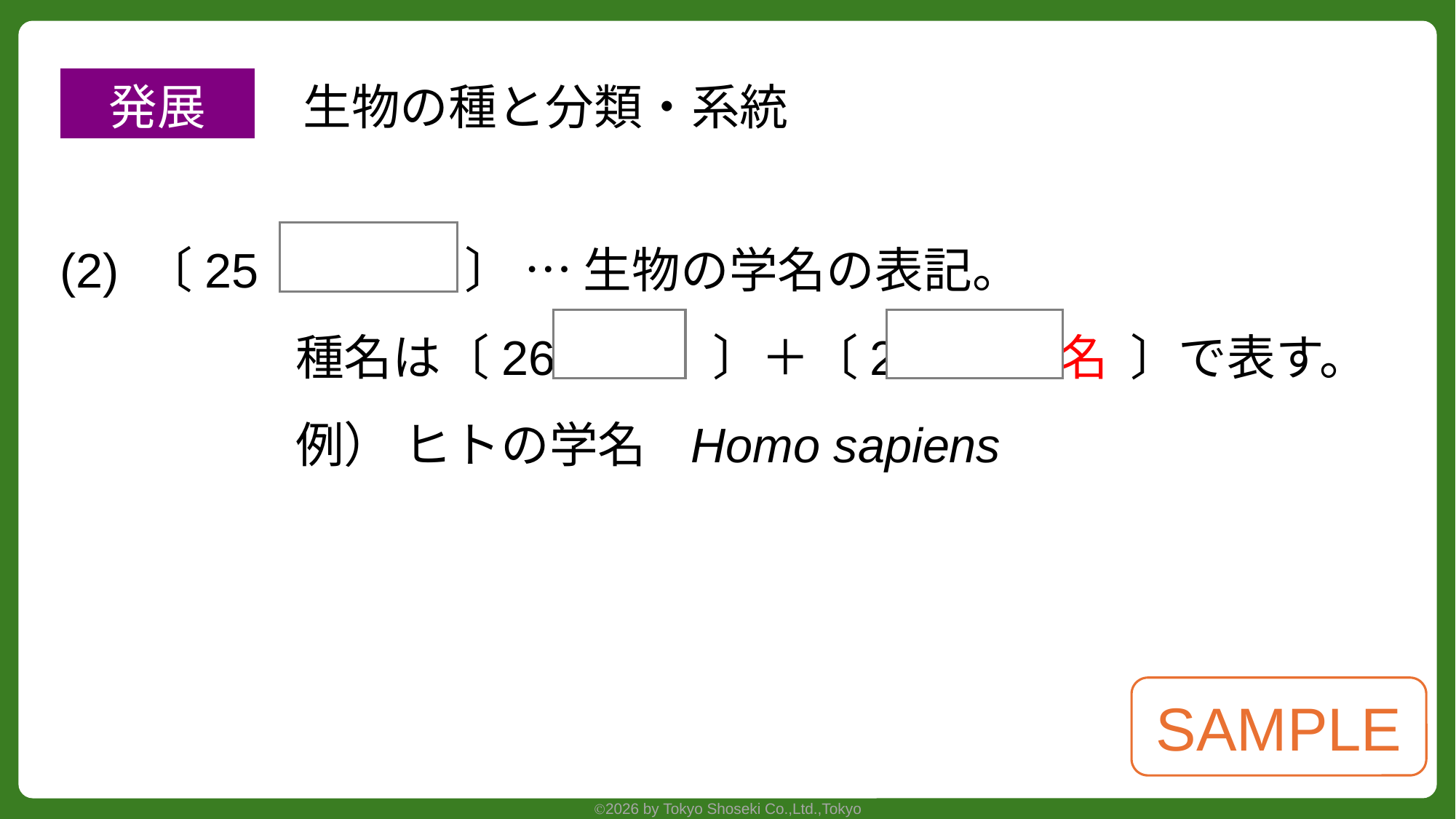

発展　　生物の種と分類・系統

(2) 〔25  二名法  〕 … 生物の学名の表記。
種名は〔26  属名  〕＋〔27  種小名  〕で表す。
例） ヒトの学名   Homo sapiens